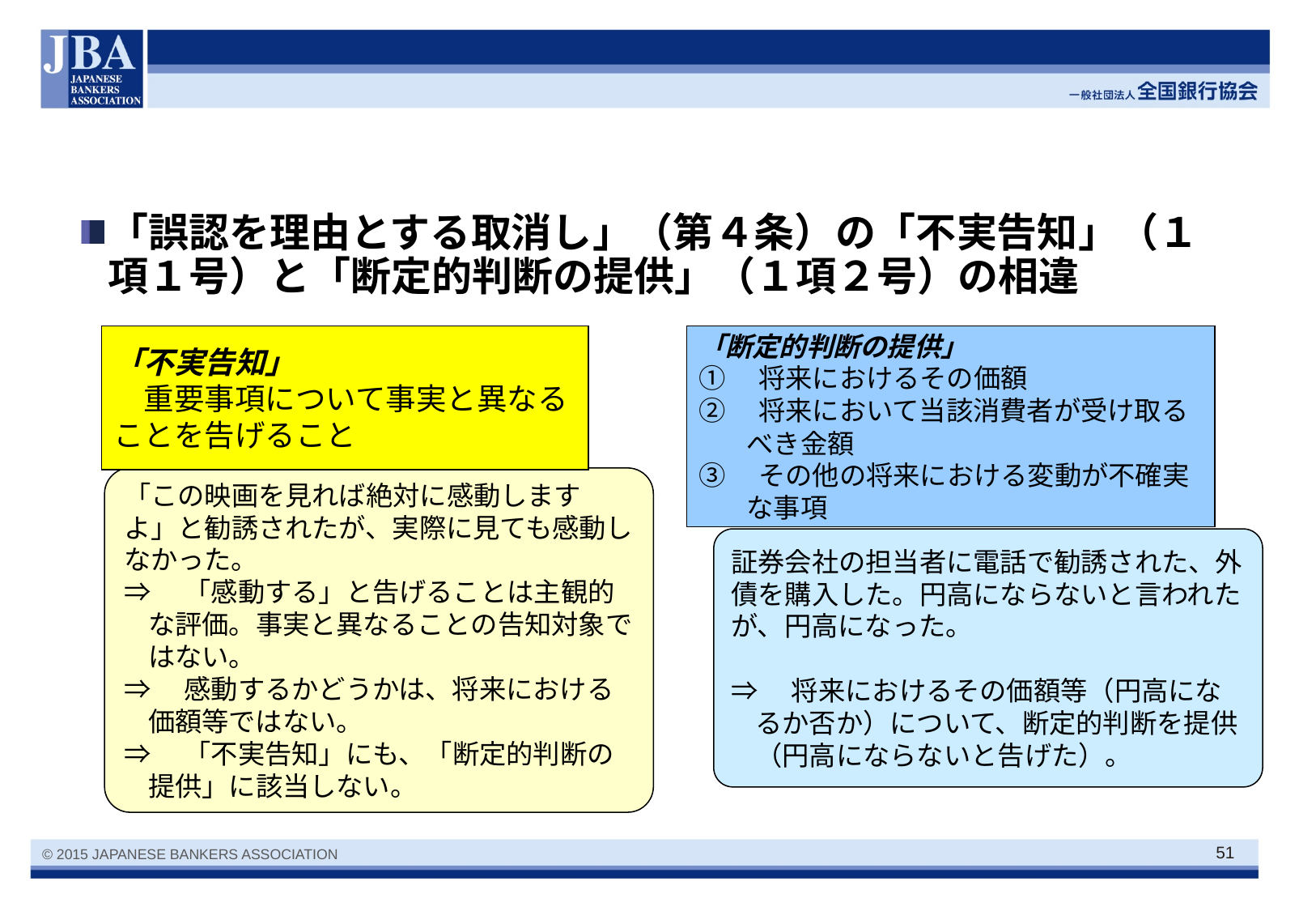

#
「誤認を理由とする取消し」（第４条）の「不実告知」（１項１号）と「断定的判断の提供」（１項２号）の相違
「不実告知」
　重要事項について事実と異なることを告げること
「断定的判断の提供」
①　将来におけるその価額
②　将来において当該消費者が受け取るべき金額
③　その他の将来における変動が不確実な事項
「この映画を見れば絶対に感動しますよ」と勧誘されたが、実際に見ても感動しなかった。
⇒　「感動する」と告げることは主観的な評価。事実と異なることの告知対象ではない。
⇒　感動するかどうかは、将来における価額等ではない。
⇒　「不実告知」にも、「断定的判断の提供」に該当しない。
証券会社の担当者に電話で勧誘された、外債を購入した。円高にならないと言われたが、円高になった。

⇒　将来におけるその価額等（円高になるか否か）について、断定的判断を提供（円高にならないと告げた）。